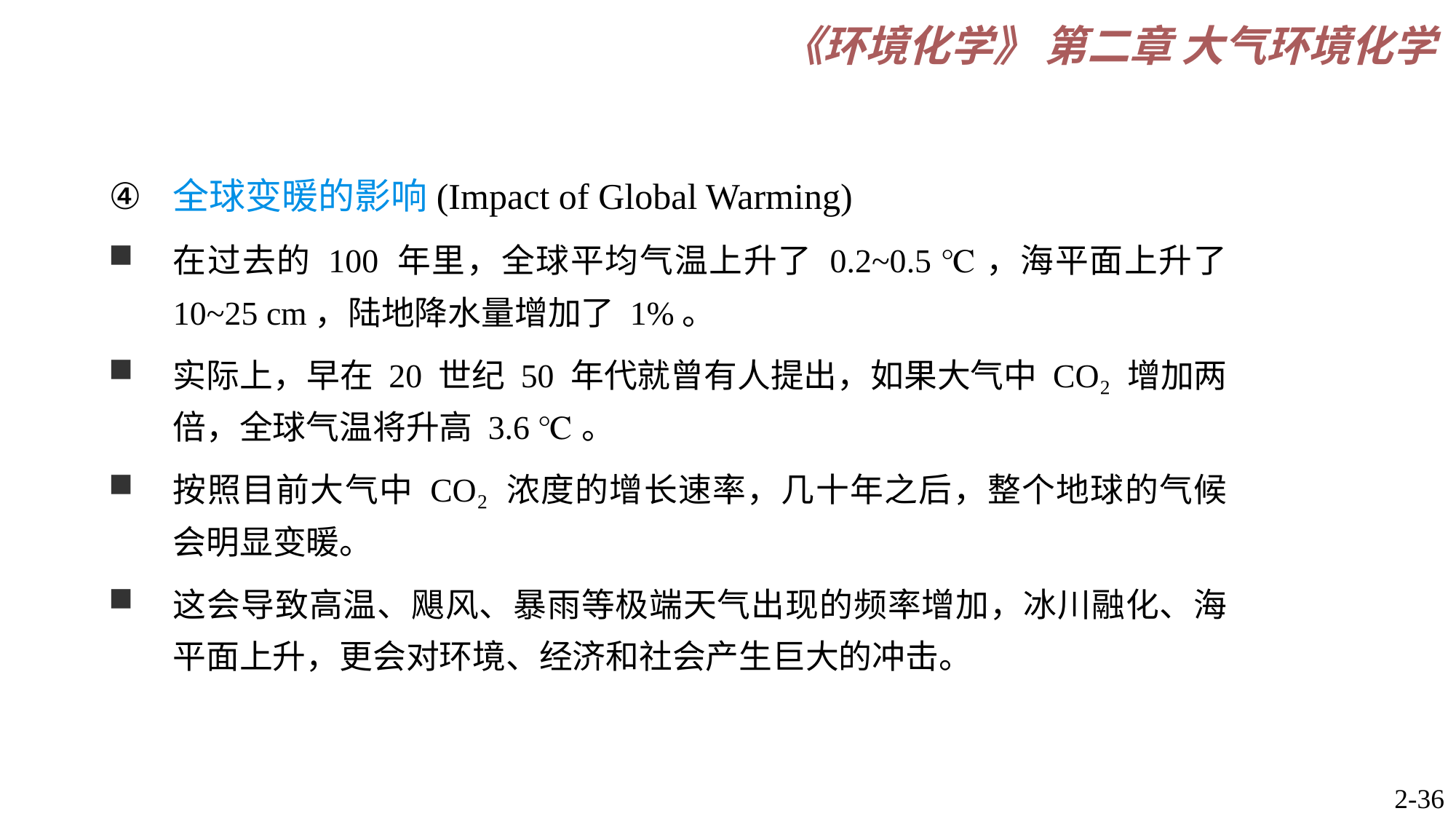

全球变暖的影响(Impact of Global Warming)
在过去的 100 年里，全球平均气温上升了 0.2~0.5 ℃，海平面上升了 10~25 cm，陆地降水量增加了 1%。
实际上，早在 20 世纪 50 年代就曾有人提出，如果大气中 CO₂ 增加两倍，全球气温将升高 3.6 ℃。
按照目前大气中 CO₂ 浓度的增长速率，几十年之后，整个地球的气候会明显变暖。
这会导致高温、飓风、暴雨等极端天气出现的频率增加，冰川融化、海平面上升，更会对环境、经济和社会产生巨大的冲击。
2-36